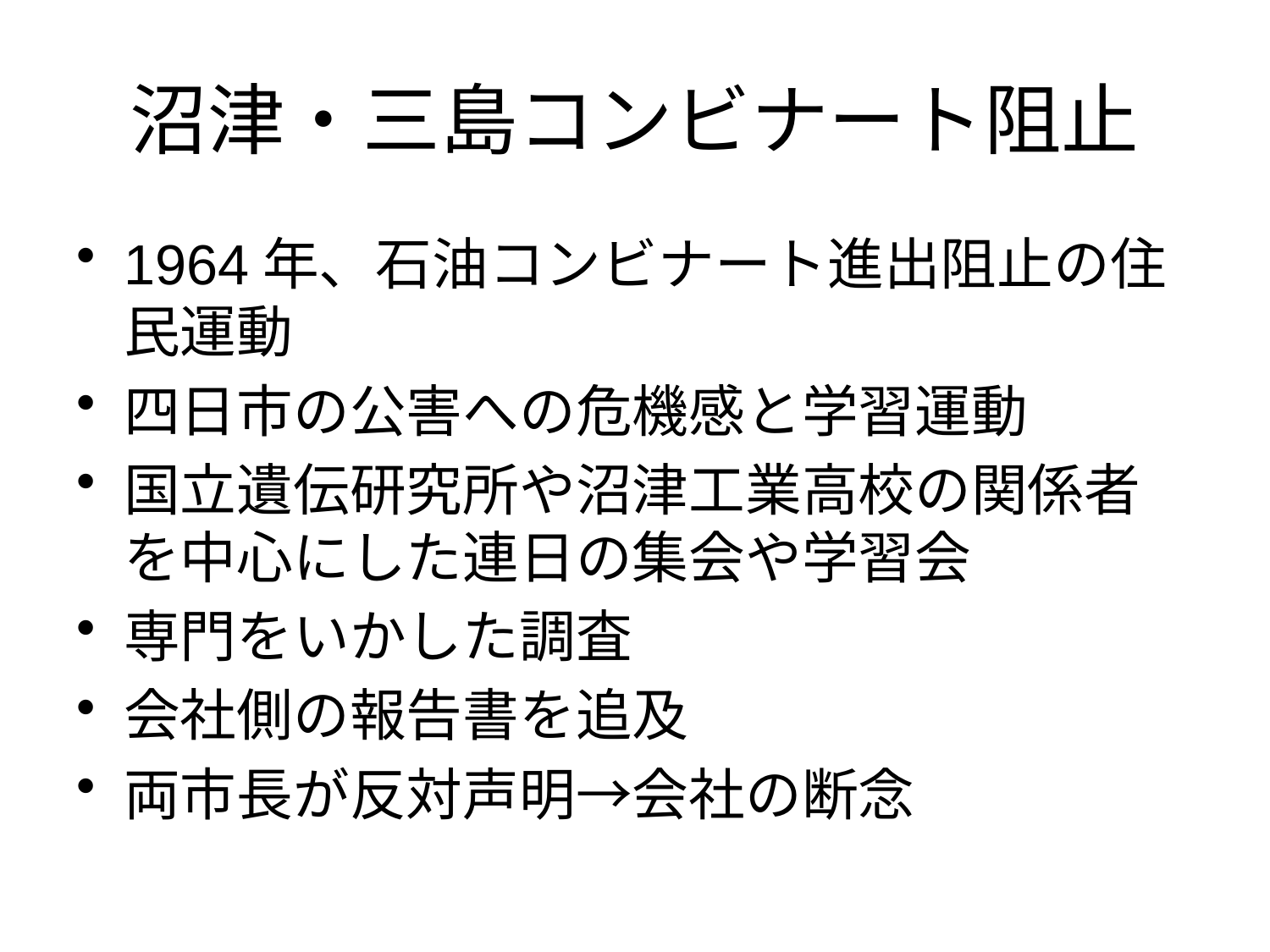

# 沼津・三島コンビナート阻止
1964年、石油コンビナート進出阻止の住民運動
四日市の公害への危機感と学習運動
国立遺伝研究所や沼津工業高校の関係者を中心にした連日の集会や学習会
専門をいかした調査
会社側の報告書を追及
両市長が反対声明→会社の断念